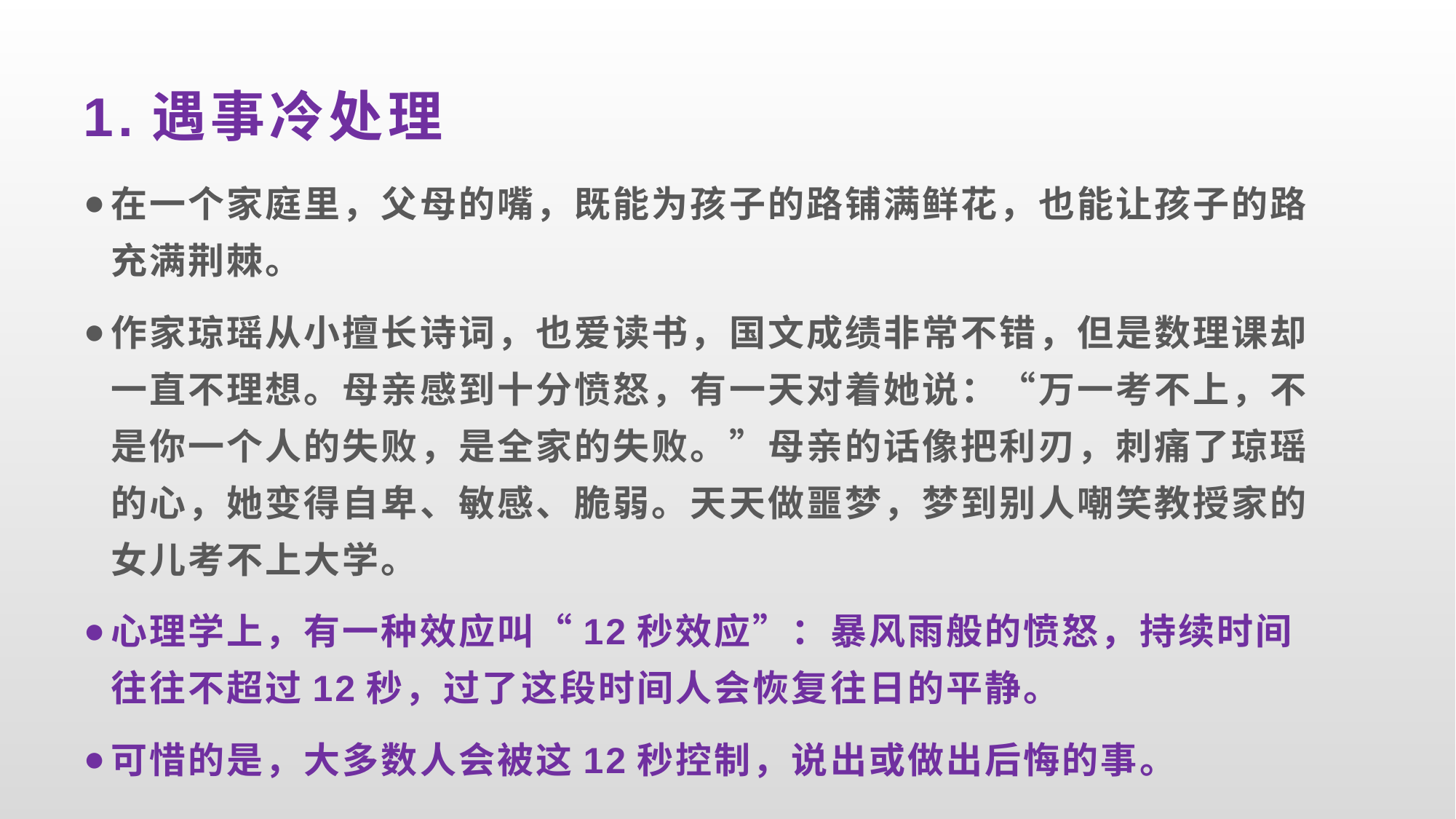

1.遇事冷处理
在一个家庭里，父母的嘴，既能为孩子的路铺满鲜花，也能让孩子的路充满荆棘。
作家琼瑶从小擅长诗词，也爱读书，国文成绩非常不错，但是数理课却一直不理想。母亲感到十分愤怒，有一天对着她说：“万一考不上，不是你一个人的失败，是全家的失败。”母亲的话像把利刃，刺痛了琼瑶的心，她变得自卑、敏感、脆弱。天天做噩梦，梦到别人嘲笑教授家的女儿考不上大学。
心理学上，有一种效应叫“12秒效应”：暴风雨般的愤怒，持续时间往往不超过12秒，过了这段时间人会恢复往日的平静。
可惜的是，大多数人会被这12秒控制，说出或做出后悔的事。